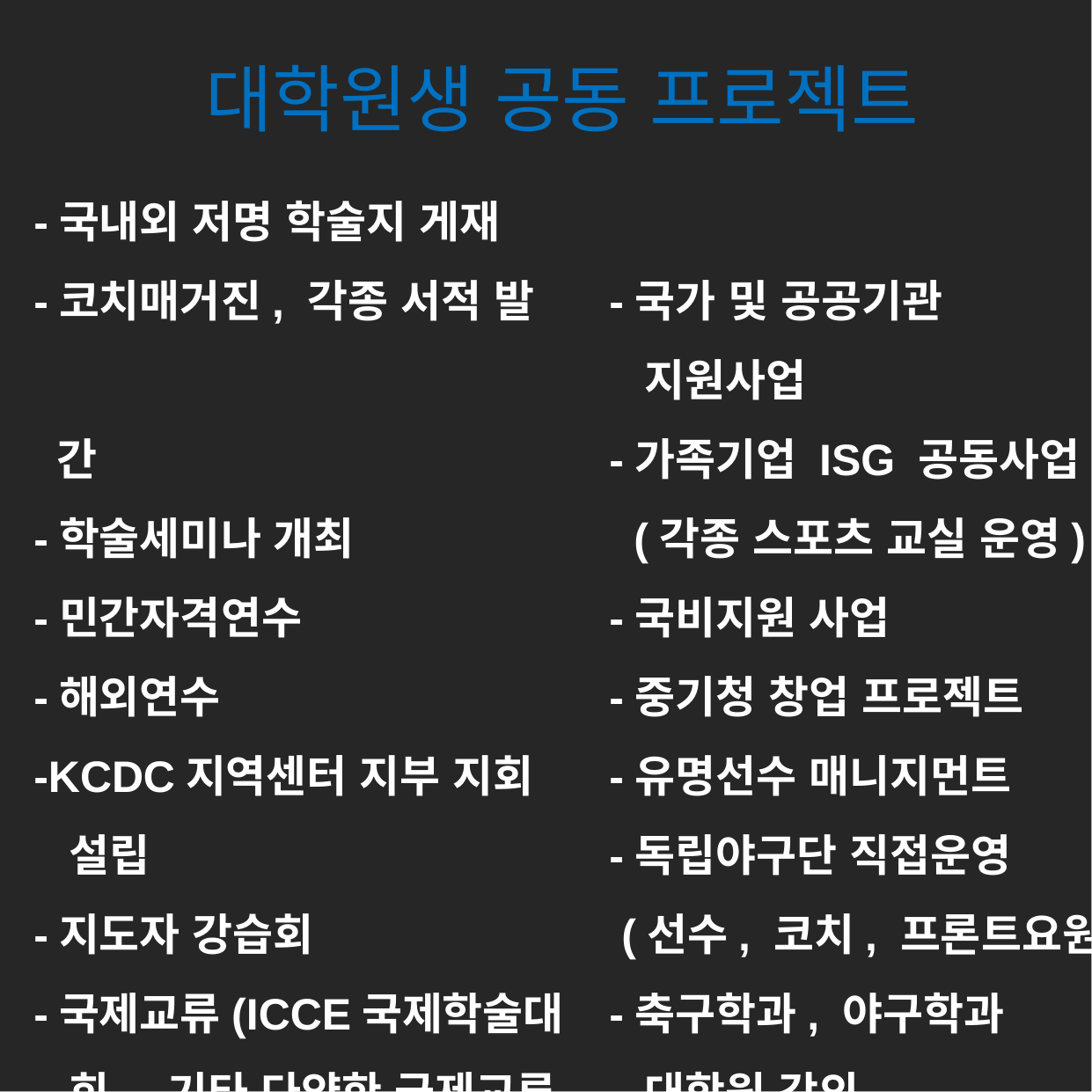

#
대학원생 공동 프로젝트
-국내외 저명 학술지 게재
-코치매거진, 각종 서적 발
 간
-학술세미나 개최
-민간자격연수
-해외연수
-KCDC지역센터 지부 지회
  설립
-지도자 강습회
-국제교류(ICCE국제학술대
  회,  기타 다양한 국제교류
  참여)

  -국가 및 공공기관
    지원사업
  -가족기업 ISG 공동사업
    (각종 스포츠 교실 운영)
  -국비지원 사업
  -중기청 창업 프로젝트
  -유명선수 매니지먼트
  -독립야구단 직접운영
   (선수, 코치, 프론트요원)
  -축구학과, 야구학과
    대학원 강의